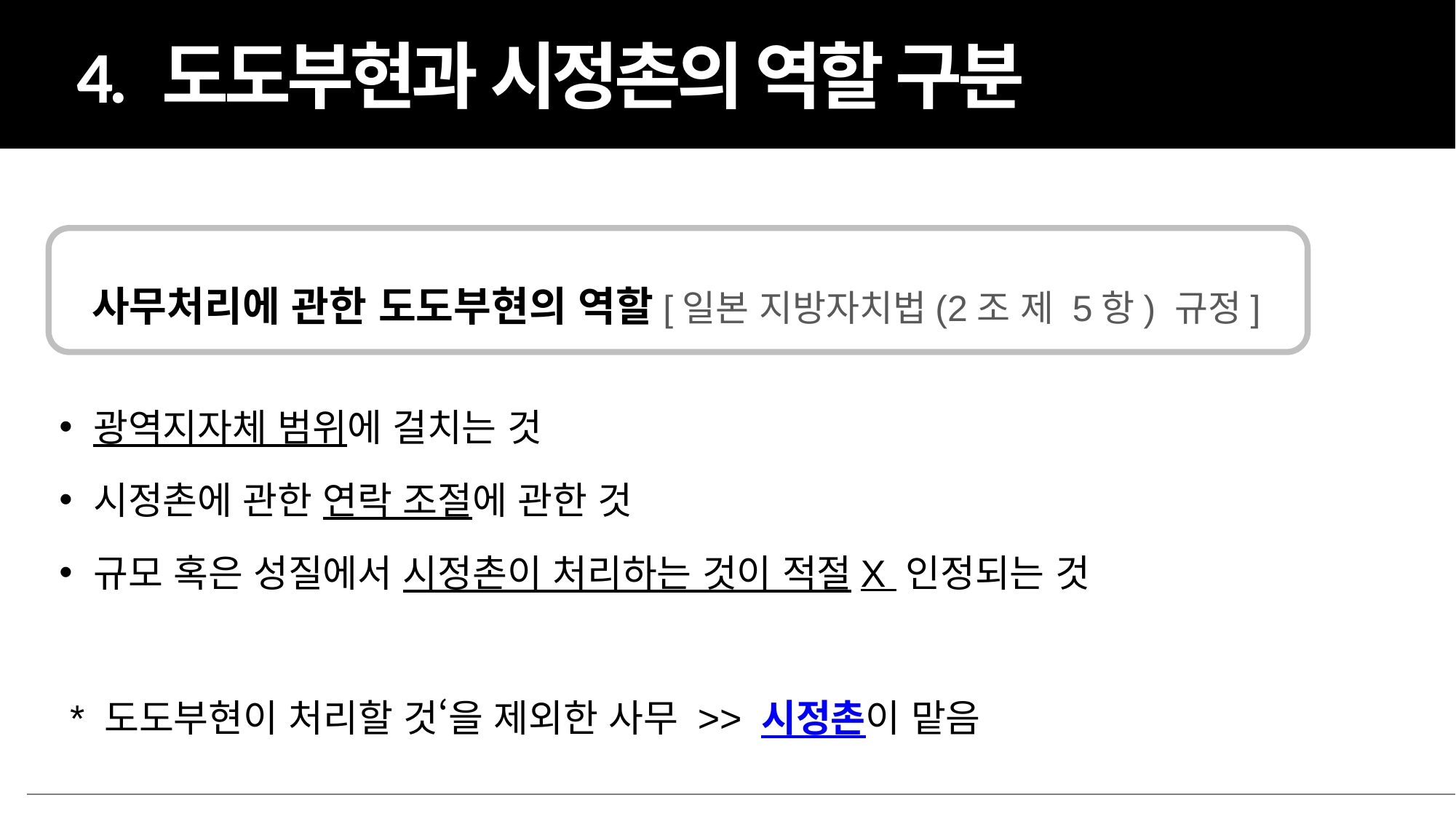

4. 도도부현과 시정촌의 역할 구분
  사무처리에 관한 도도부현의 역할[일본 지방자치법(2조 제 5항) 규정]
광역지자체 범위에 걸치는 것
시정촌에 관한 연락 조절에 관한 것
규모 혹은 성질에서 시정촌이 처리하는 것이 적절X 인정되는 것

 * 도도부현이 처리할 것‘을 제외한 사무 >> 시정촌이 맡음